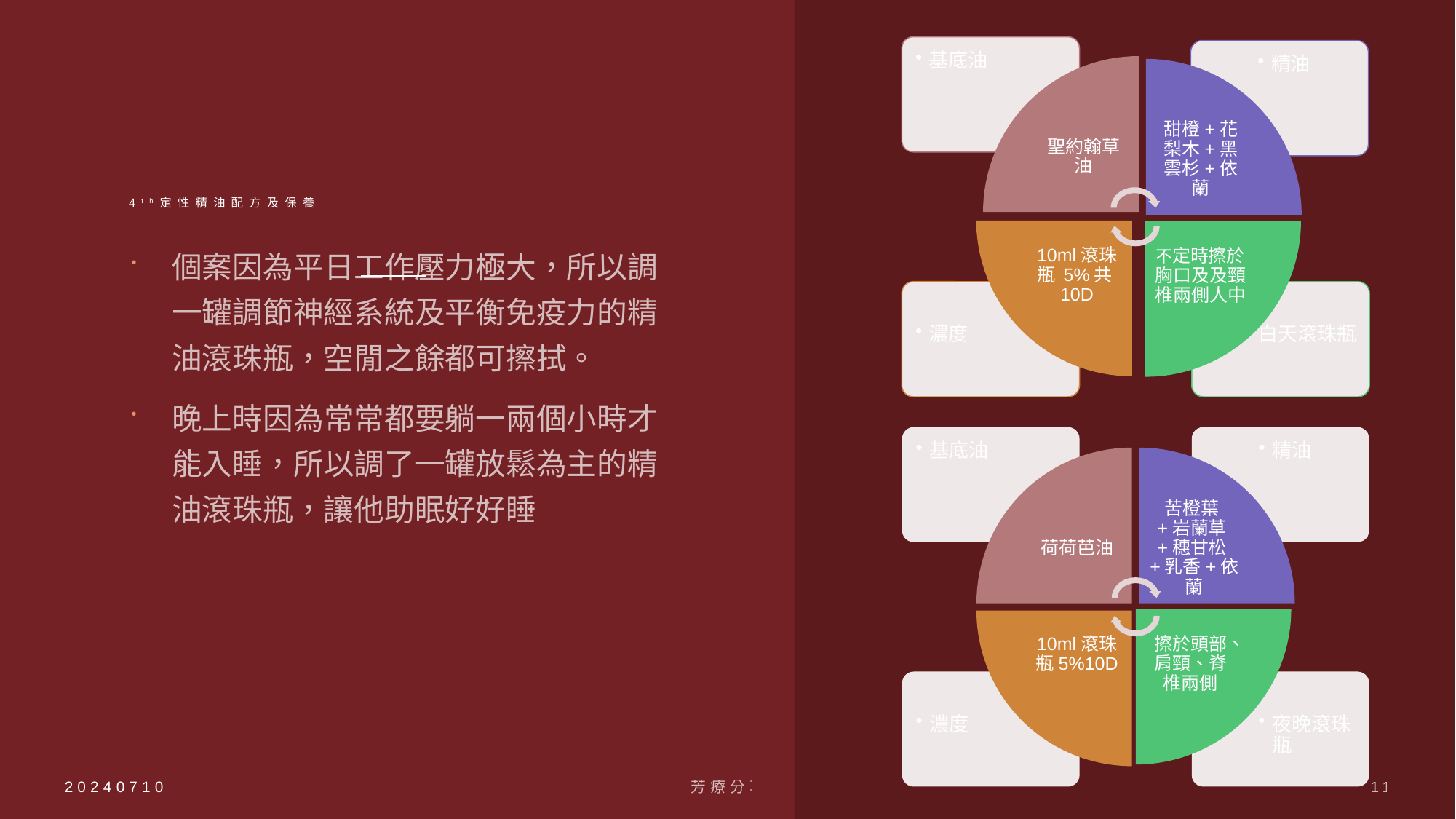

白天滾珠瓶
濃度
精油
基底油
聖約翰草油
甜橙+花梨木+黑雲杉+依蘭
不定時擦於胸口及及頸椎兩側人中
10ml滾珠瓶 5%共10D
# 4th定性精油配方及保養
個案因為平日工作壓力極大，所以調一罐調節神經系統及平衡免疫力的精油滾珠瓶，空閒之餘都可擦拭。
晚上時因為常常都要躺一兩個小時才能入睡，所以調了一罐放鬆為主的精油滾珠瓶，讓他助眠好好睡
夜晚滾珠瓶
濃度
精油
基底油
荷荷芭油
苦橙葉+岩蘭草+穗甘松+乳香+依蘭
擦於頭部、肩頸、脊椎兩側
10ml滾珠瓶5%10D

20240710
芳療分享
11